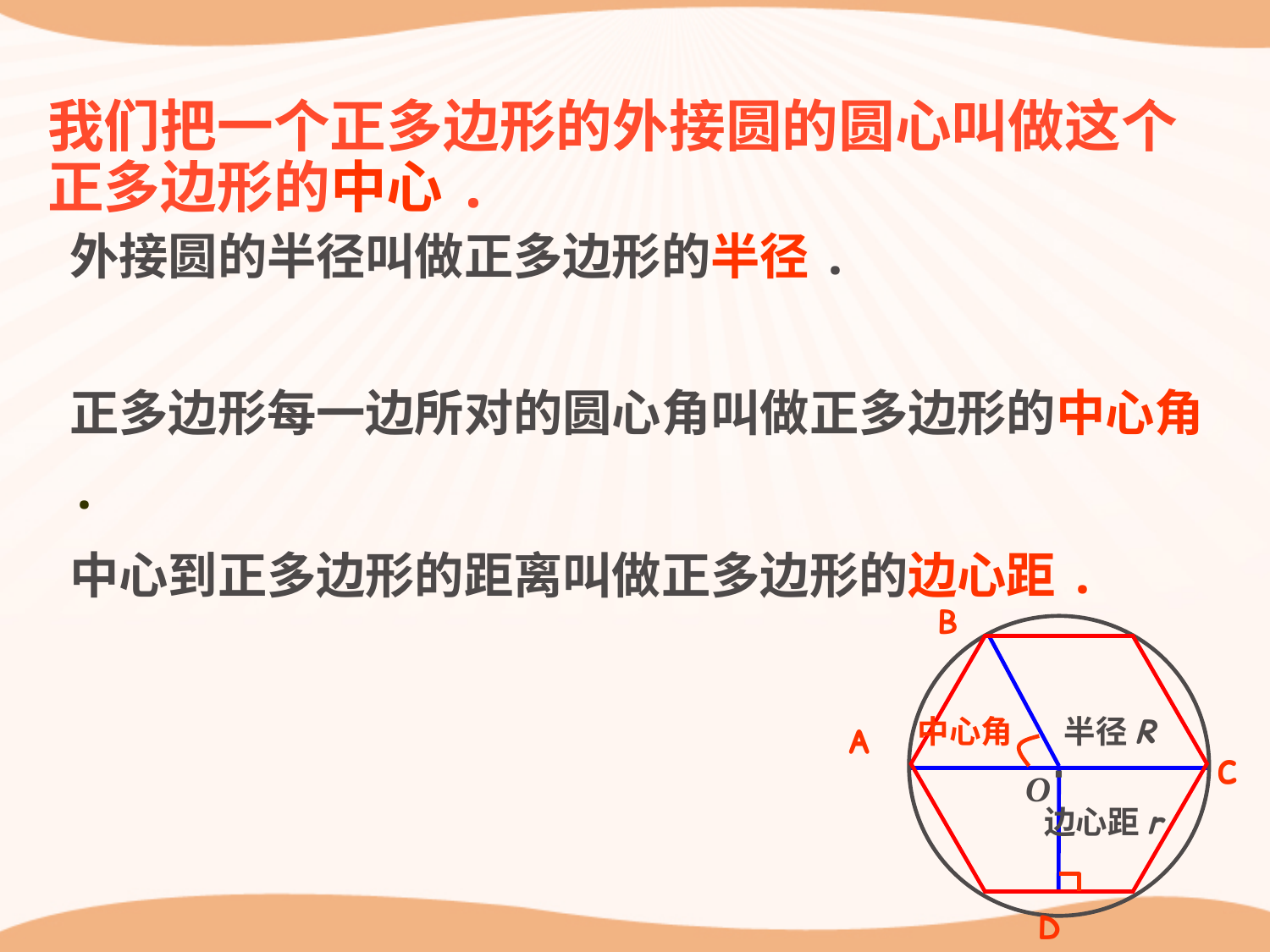

# 我们把一个正多边形的外接圆的圆心叫做这个正多边形的中心.
外接圆的半径叫做正多边形的半径.

正多边形每一边所对的圆心角叫做正多边形的中心角
.
中心到正多边形的距离叫做正多边形的边心距.
B
·

O

中心角
半径R
A
C
边心距r
D